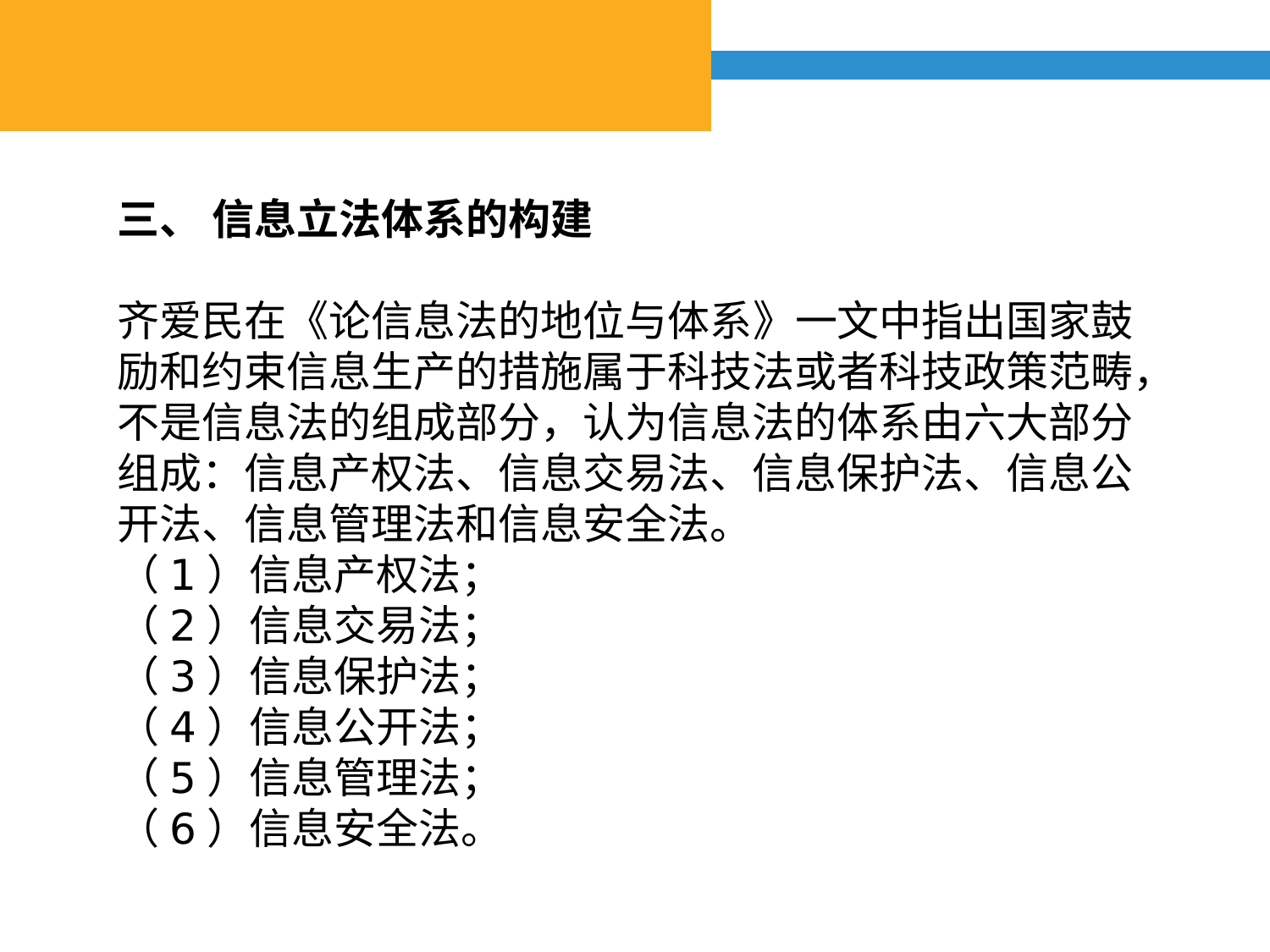

三、 信息立法体系的构建

齐爱民在《论信息法的地位与体系》一文中指出国家鼓励和约束信息生产的措施属于科技法或者科技政策范畴，不是信息法的组成部分，认为信息法的体系由六大部分组成：信息产权法、信息交易法、信息保护法、信息公开法、信息管理法和信息安全法。
（1）信息产权法；
（2）信息交易法；
（3）信息保护法；
（4）信息公开法；
（5）信息管理法；
（6）信息安全法。